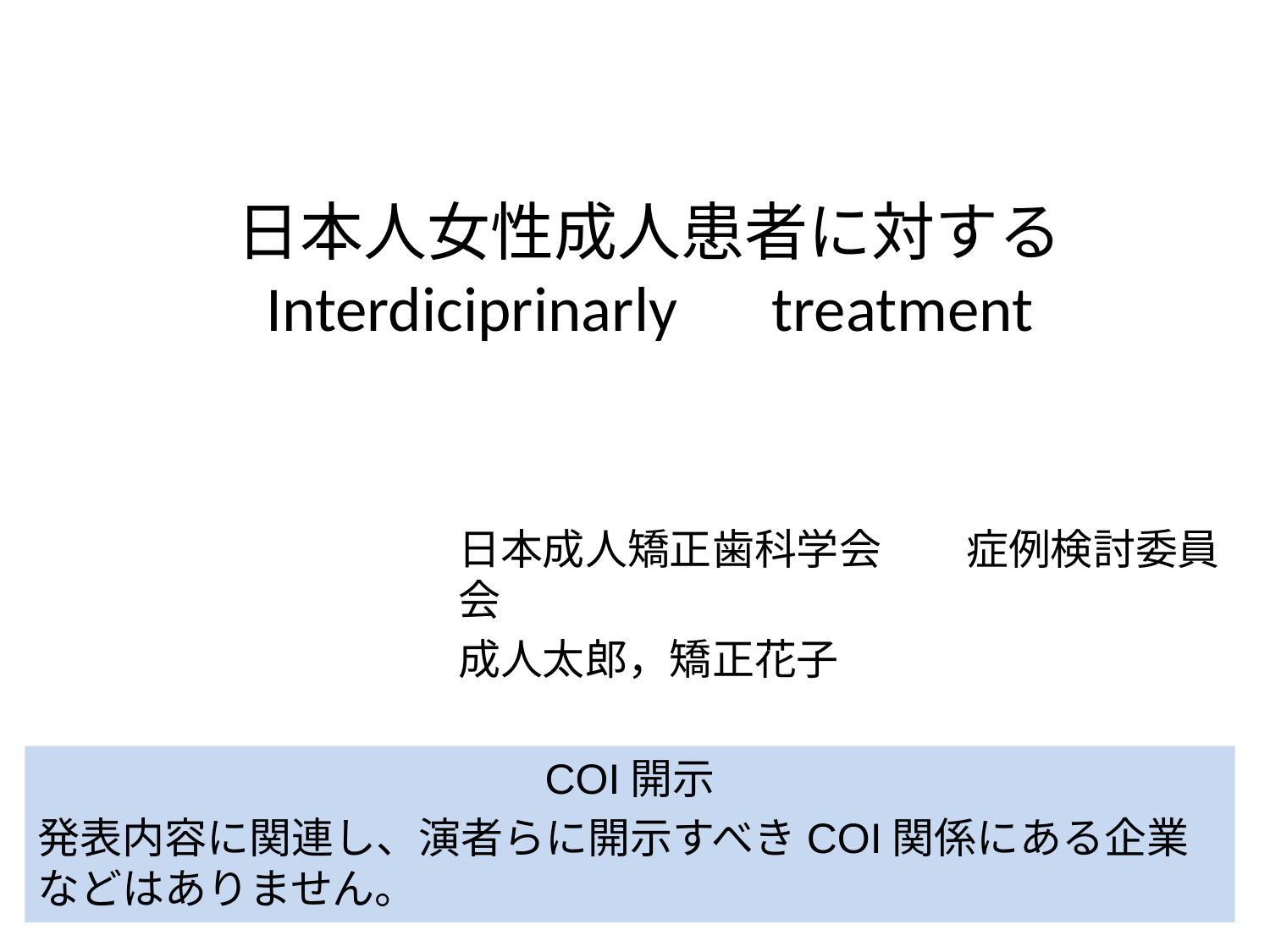

# 日本人女性成人患者に対する Interdiciprinarly　treatment
日本成人矯正歯科学会　　症例検討委員会
成人太郎，矯正花子
COI開示
発表内容に関連し、演者らに開示すべきCOI関係にある企業などはありません。